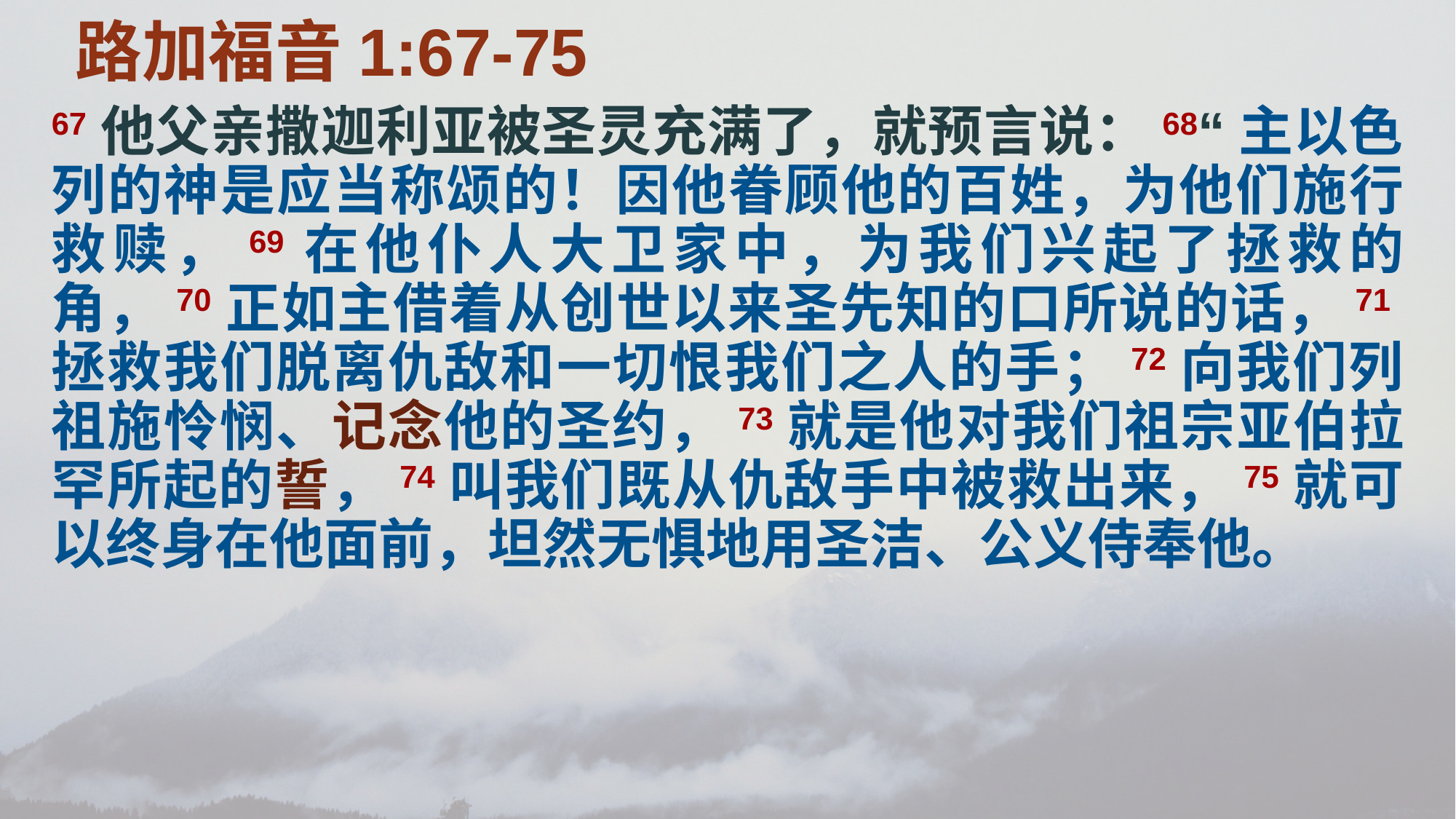

路加福音1:67-75
67他父亲撒迦利亚被圣灵充满了，就预言说：68“主以色列的神是应当称颂的！因他眷顾他的百姓，为他们施行救赎，69在他仆人大卫家中，为我们兴起了拯救的角，70正如主借着从创世以来圣先知的口所说的话，71拯救我们脱离仇敌和一切恨我们之人的手；72向我们列祖施怜悯、记念他的圣约，73就是他对我们祖宗亚伯拉罕所起的誓，74叫我们既从仇敌手中被救出来，75就可以终身在他面前，坦然无惧地用圣洁、公义侍奉他。